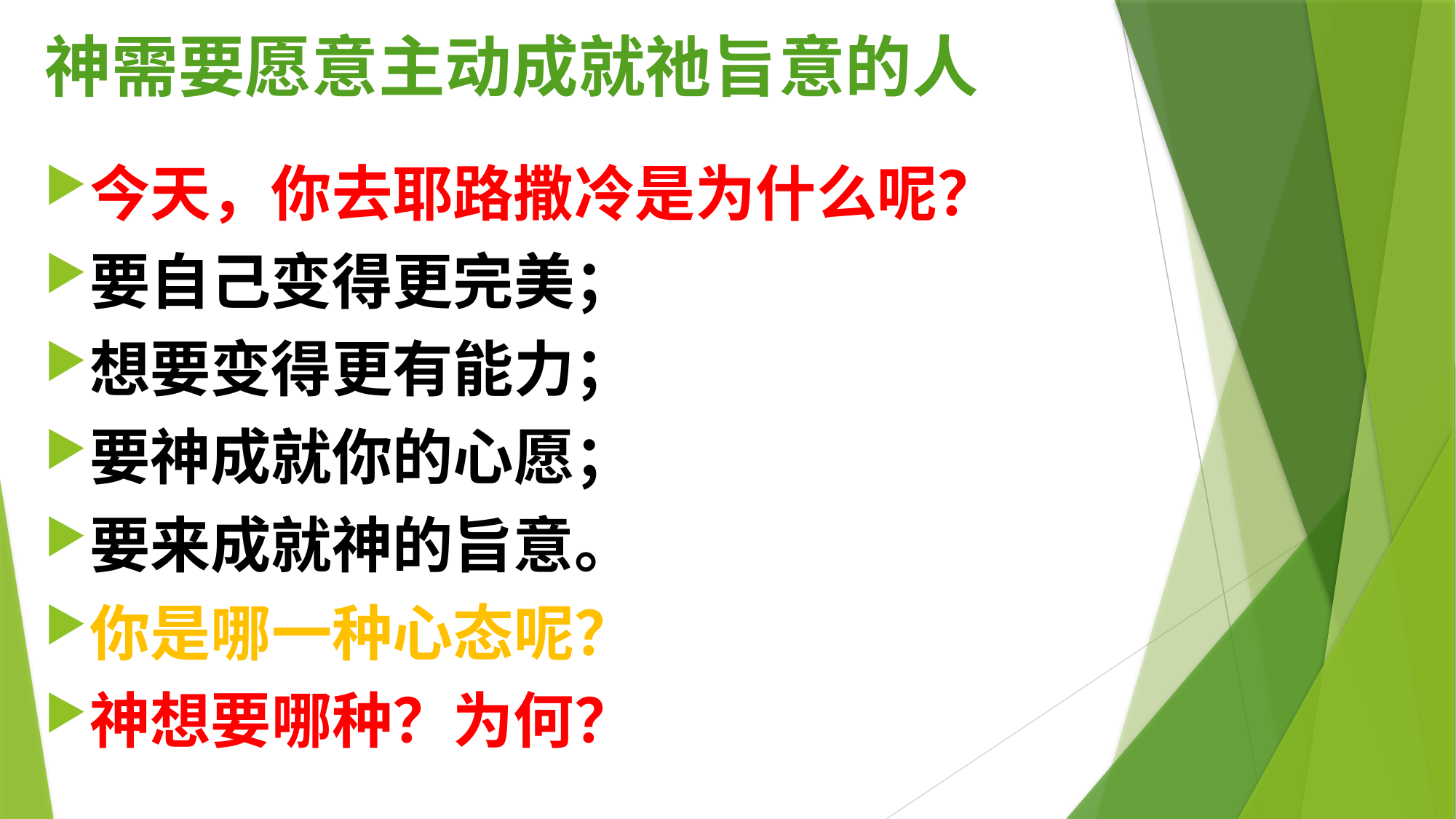

# 神需要愿意主动成就祂旨意的人
今天，你去耶路撒冷是为什么呢？
要自己变得更完美；
想要变得更有能力；
要神成就你的心愿；
要来成就神的旨意。
你是哪一种心态呢？
神想要哪种？为何？